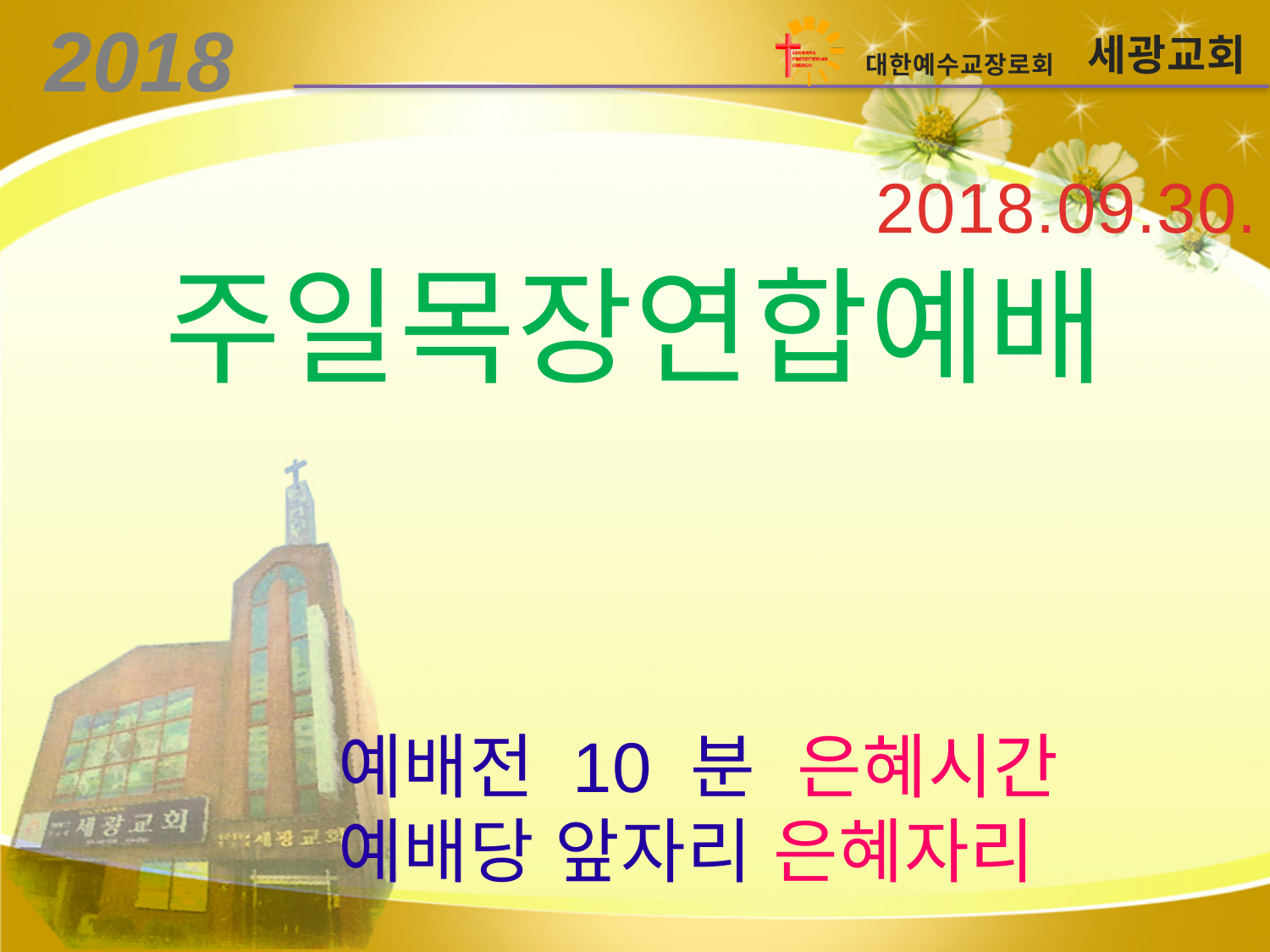

2018.09.30.
주일목장연합예배
               예배전 10 분  은혜시간
               예배당 앞자리 은혜자리